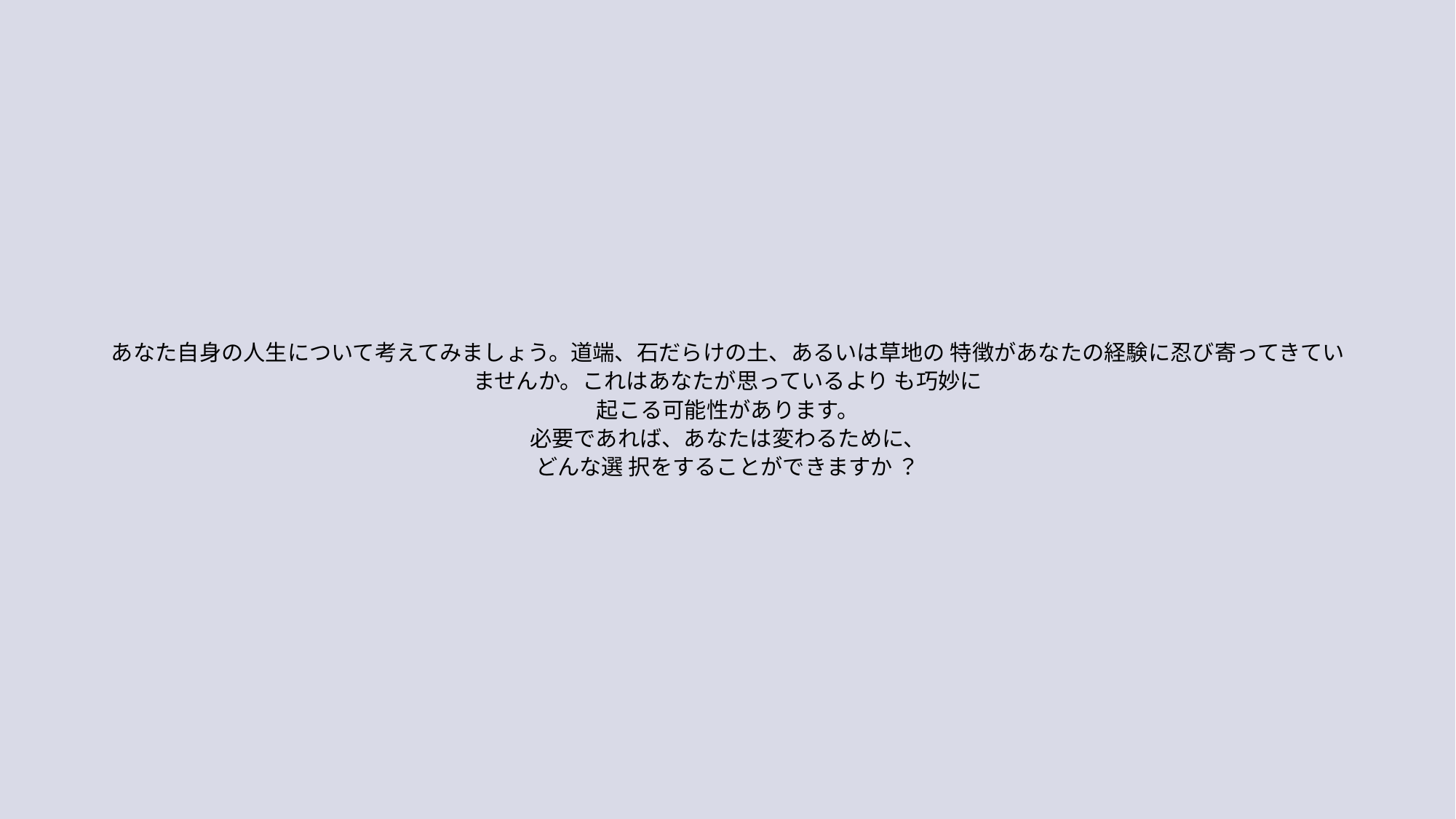

# あなた自身の人生について考えてみましょう。道端、石だらけの土、あるいは草地の 特徴があなたの経験に忍び寄ってきていませんか。これはあなたが思っているより も巧妙に 起こる可能性があります。 必要であれば、あなたは変わるために、 どんな選 択をすることができますか ？